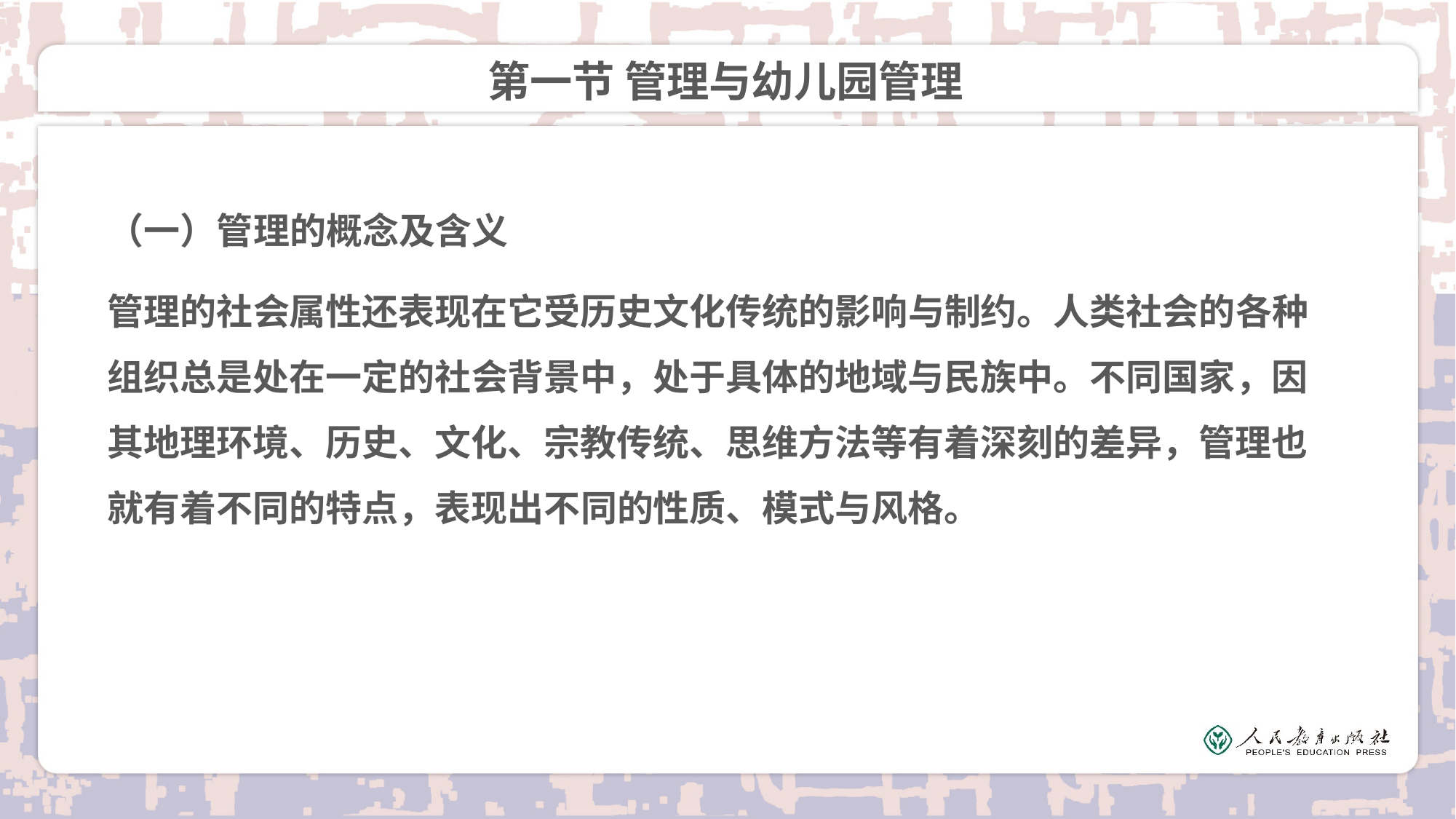

# 第一节 管理与幼儿园管理
（一）管理的概念及含义
管理的社会属性还表现在它受历史文化传统的影响与制约。人类社会的各种组织总是处在一定的社会背景中，处于具体的地域与民族中。不同国家，因其地理环境、历史、文化、宗教传统、思维方法等有着深刻的差异，管理也就有着不同的特点，表现出不同的性质、模式与风格。